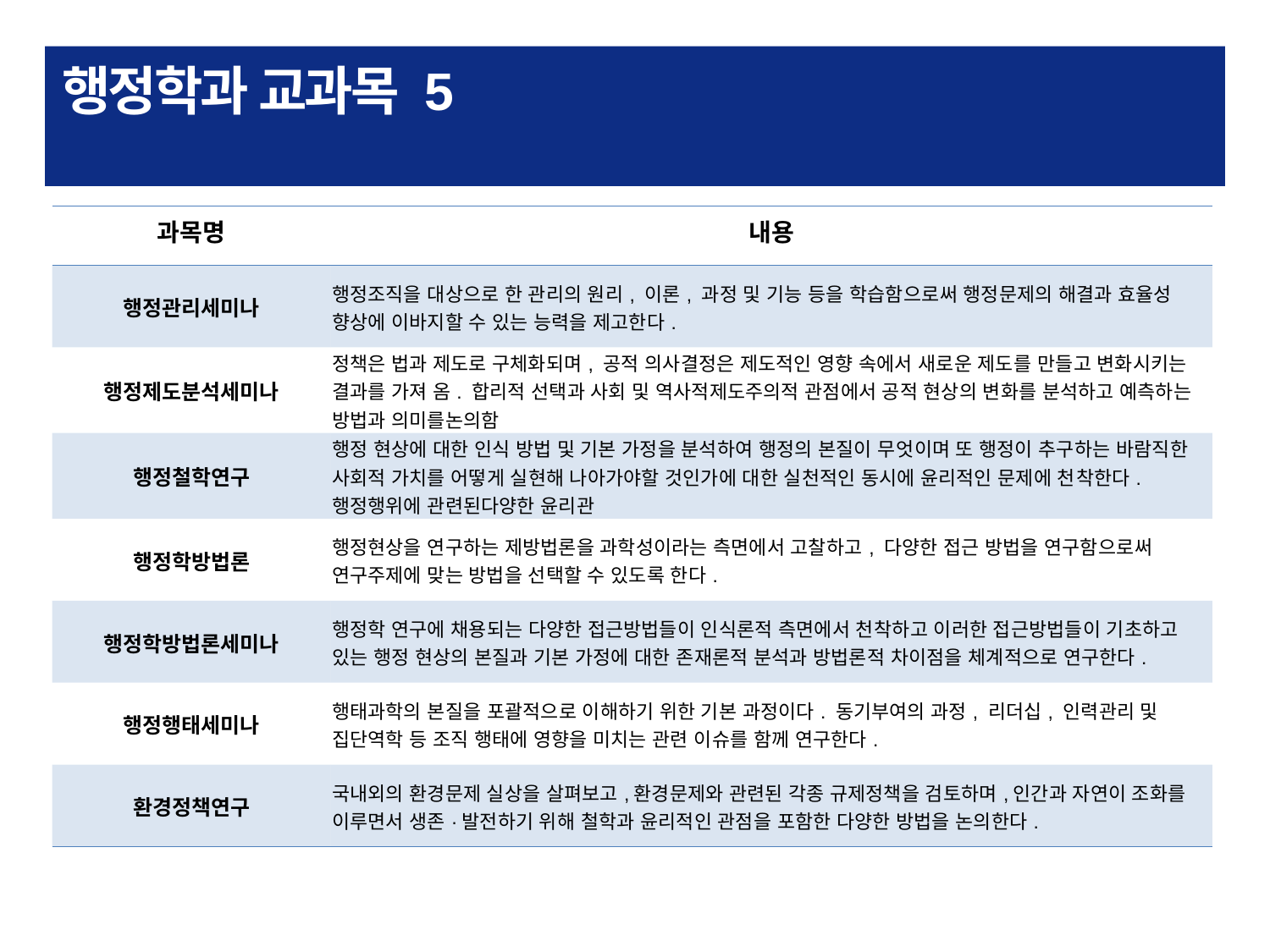

# 행정학과 교과목 5
| 과목명 | 내용 |
| --- | --- |
| 행정관리세미나 | 행정조직을 대상으로 한 관리의 원리, 이론, 과정 및 기능 등을 학습함으로써 행정문제의 해결과 효율성 향상에 이바지할 수 있는 능력을 제고한다. |
| 행정제도분석세미나 | 정책은 법과 제도로 구체화되며, 공적 의사결정은 제도적인 영향 속에서 새로운 제도를 만들고 변화시키는 결과를 가져 옴. 합리적 선택과 사회 및 역사적제도주의적 관점에서 공적 현상의 변화를 분석하고 예측하는 방법과 의미를논의함 |
| 행정철학연구 | 행정 현상에 대한 인식 방법 및 기본 가정을 분석하여 행정의 본질이 무엇이며 또 행정이 추구하는 바람직한 사회적 가치를 어떻게 실현해 나아가야할 것인가에 대한 실천적인 동시에 윤리적인 문제에 천착한다.행정행위에 관련된다양한 윤리관 |
| 행정학방법론 | 행정현상을 연구하는 제방법론을 과학성이라는 측면에서 고찰하고, 다양한 접근 방법을 연구함으로써 연구주제에 맞는 방법을 선택할 수 있도록 한다. |
| 행정학방법론세미나 | 행정학 연구에 채용되는 다양한 접근방법들이 인식론적 측면에서 천착하고 이러한 접근방법들이 기초하고 있는 행정 현상의 본질과 기본 가정에 대한 존재론적 분석과 방법론적 차이점을 체계적으로 연구한다. |
| 행정행태세미나 | 행태과학의 본질을 포괄적으로 이해하기 위한 기본 과정이다. 동기부여의 과정, 리더십, 인력관리 및 집단역학 등 조직 행태에 영향을 미치는 관련 이슈를 함께 연구한다. |
| 환경정책연구 | 국내외의 환경문제 실상을 살펴보고,환경문제와 관련된 각종 규제정책을 검토하며,인간과 자연이 조화를 이루면서 생존·발전하기 위해 철학과 윤리적인 관점을 포함한 다양한 방법을 논의한다. |